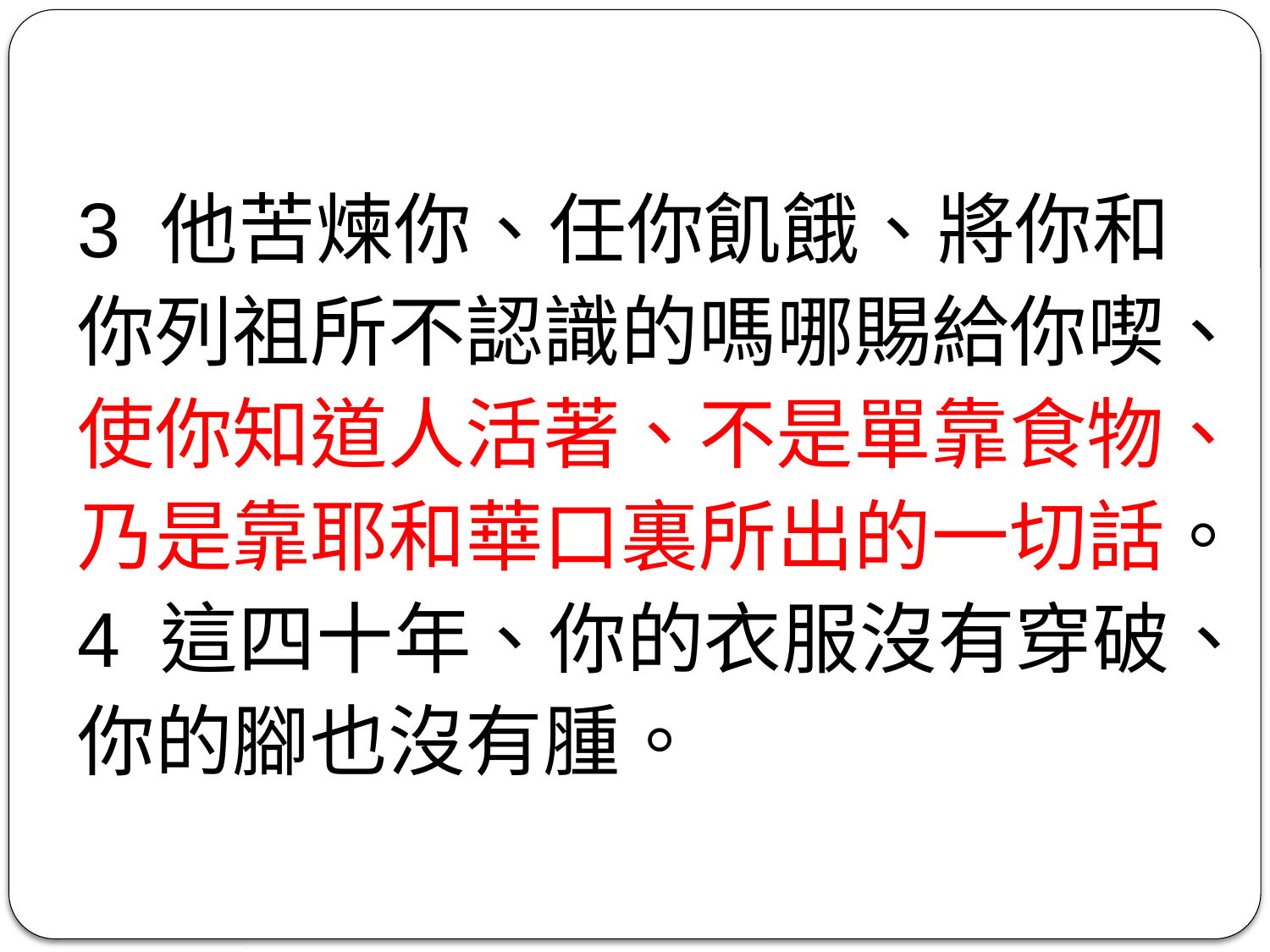

3 他苦煉你、任你飢餓、將你和你列祖所不認識的嗎哪賜給你喫、使你知道人活著、不是單靠食物、乃是靠耶和華口裏所出的一切話。4 這四十年、你的衣服沒有穿破、你的腳也沒有腫。